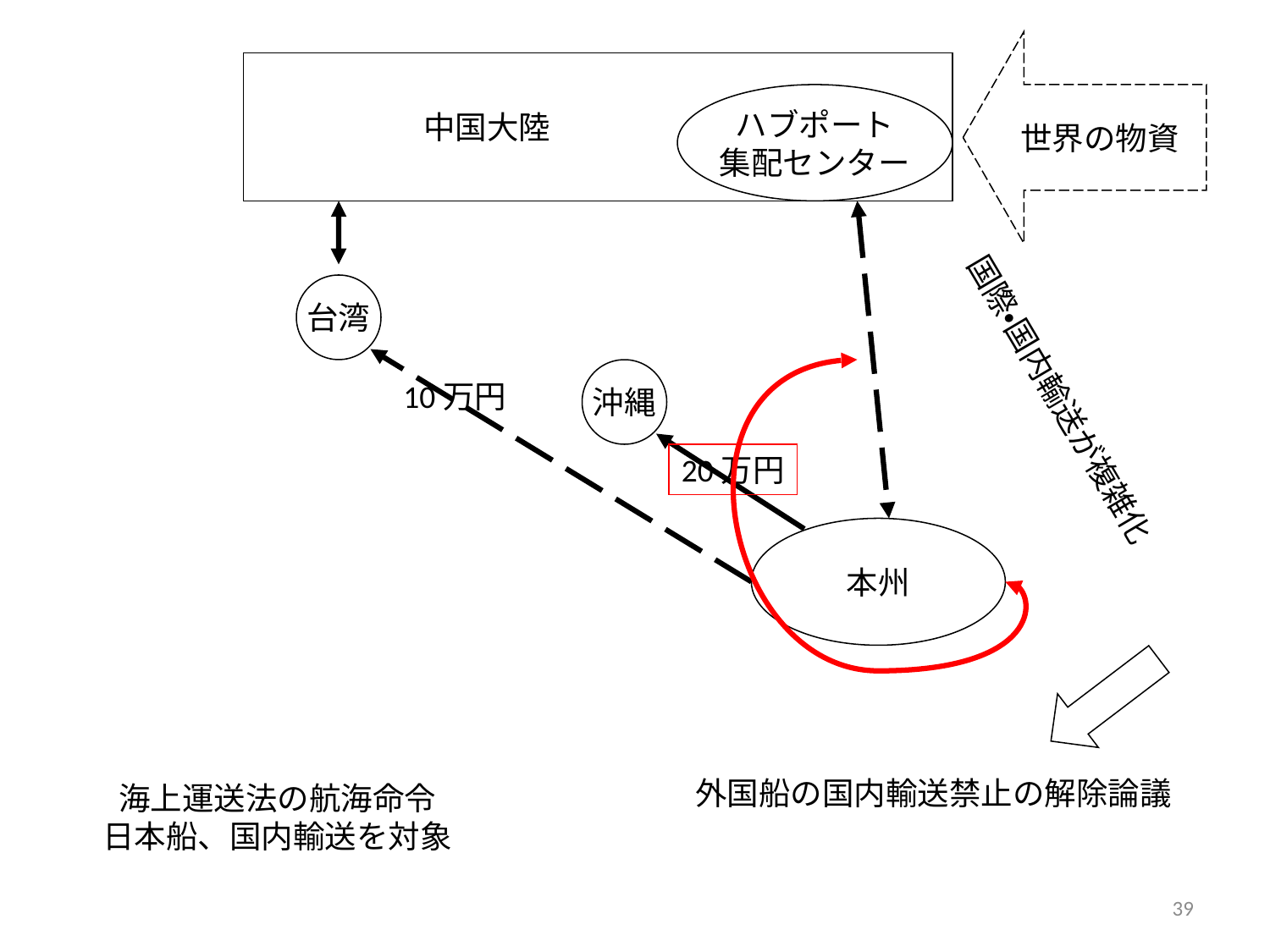

世界の物資
中国大陸
ハブポート
集配センター

国際・国内輸送が複雑化
台湾

沖縄
10万円

20万円
本州

外国船の国内輸送禁止の解除論議
海上運送法の航海命令
日本船、国内輸送を対象
39